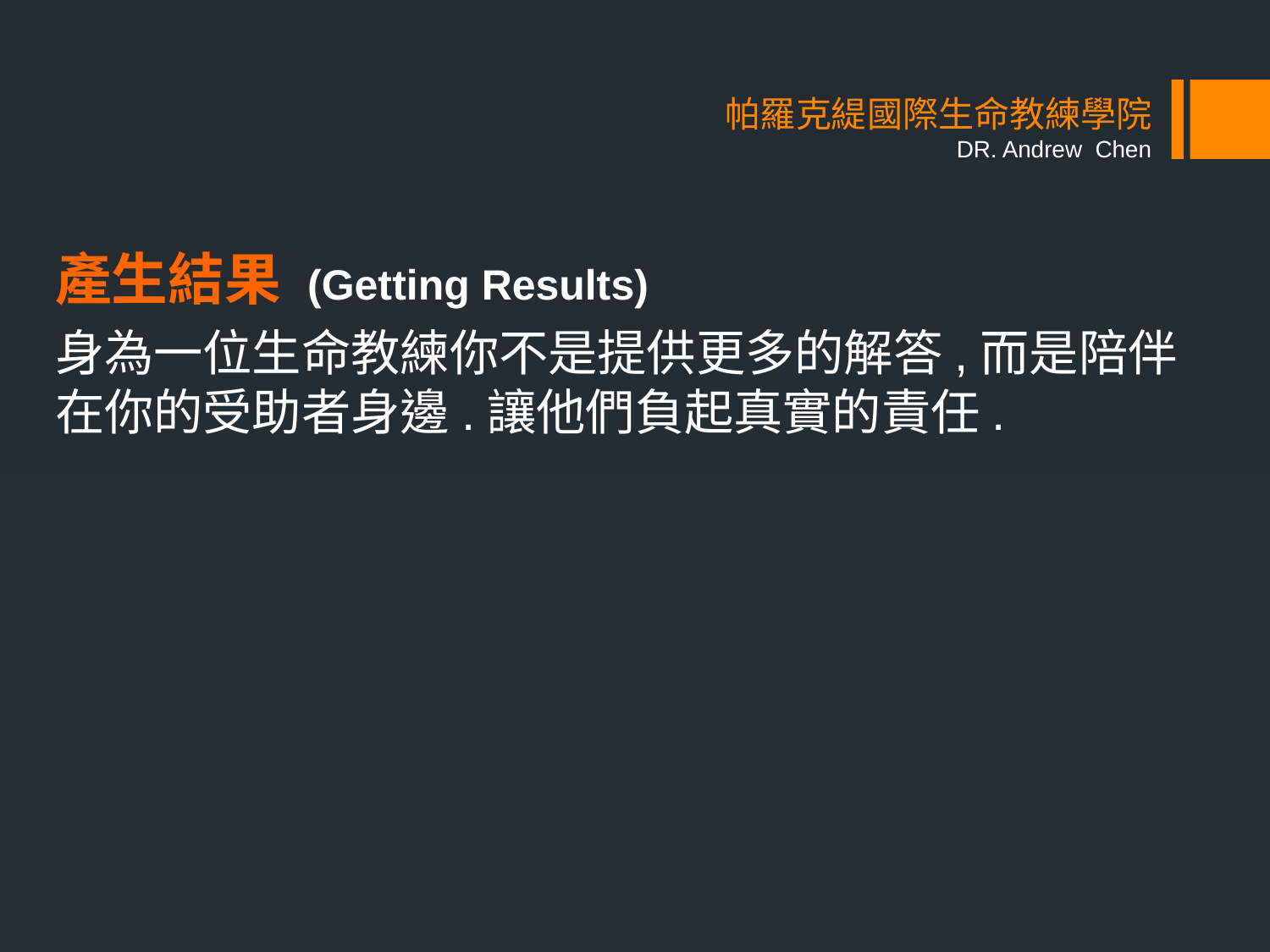

# 帕羅克緹國際生命教練學院 DR. Andrew  Chen

產生結果 (Getting Results)
身為一位生命教練你不是提供更多的解答,而是陪伴在你的受助者身邊.讓他們負起真實的責任.